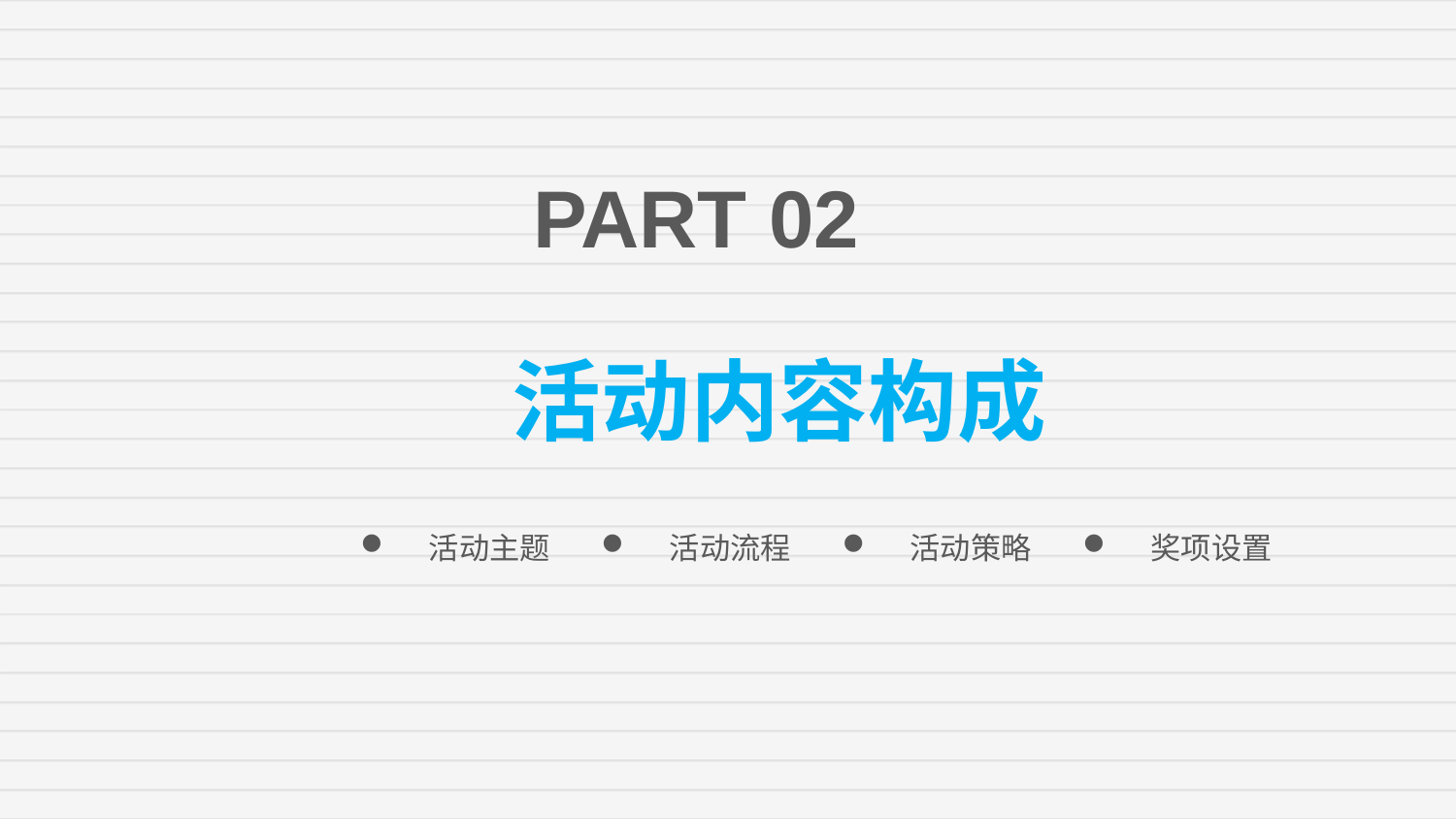

PART 02
活动内容构成
活动主题
活动流程
活动策略
奖项设置